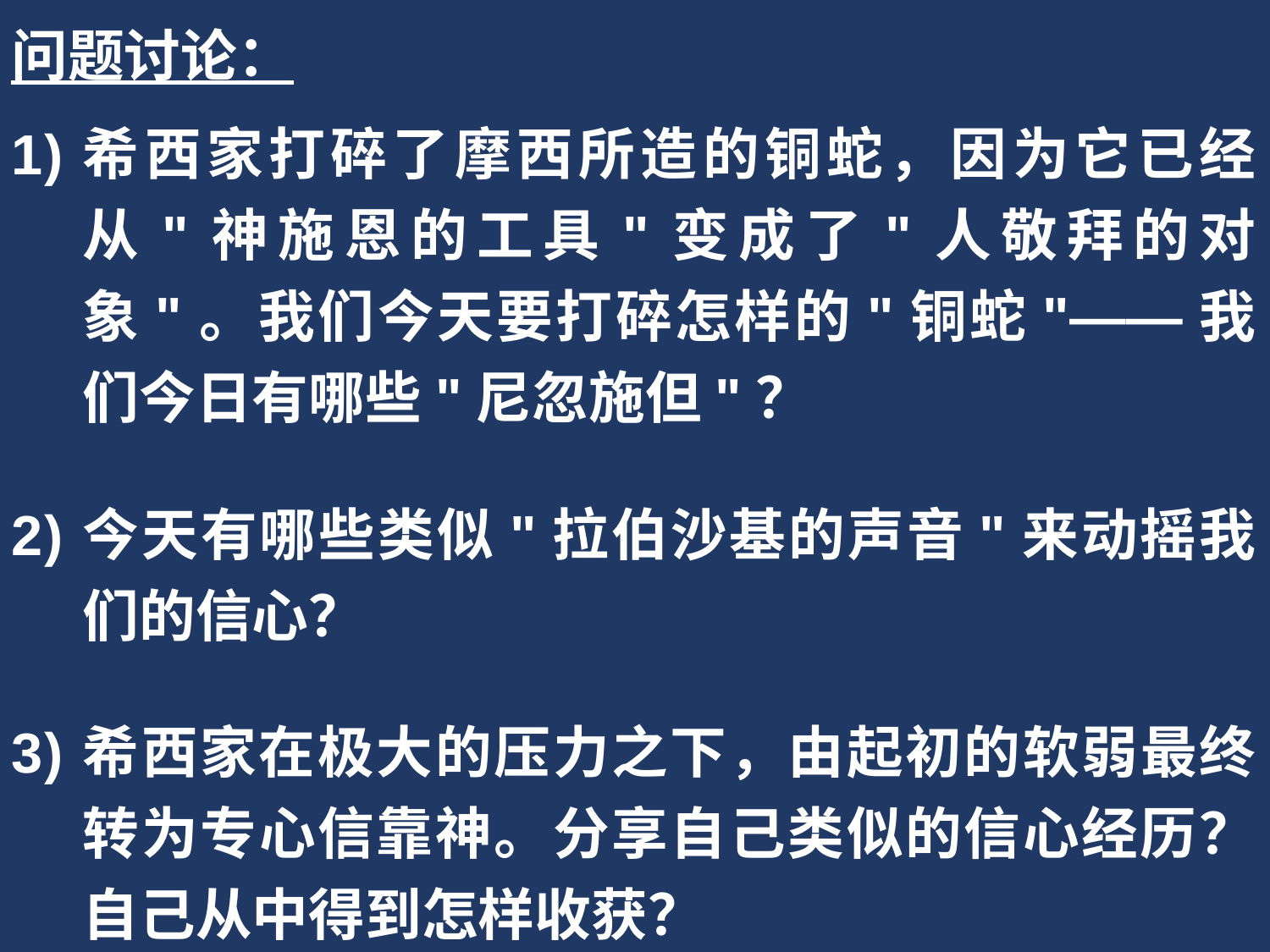

问题讨论：
希西家打碎了摩西所造的铜蛇，因为它已经从"神施恩的工具"变成了"人敬拜的对象"。我们今天要打碎怎样的"铜蛇"——我们今日有哪些"尼忽施但"？

今天有哪些类似"拉伯沙基的声音"来动摇我们的信心？

希西家在极大的压力之下，由起初的软弱最终转为专心信靠神。分享自己类似的信心经历？自己从中得到怎样收获？